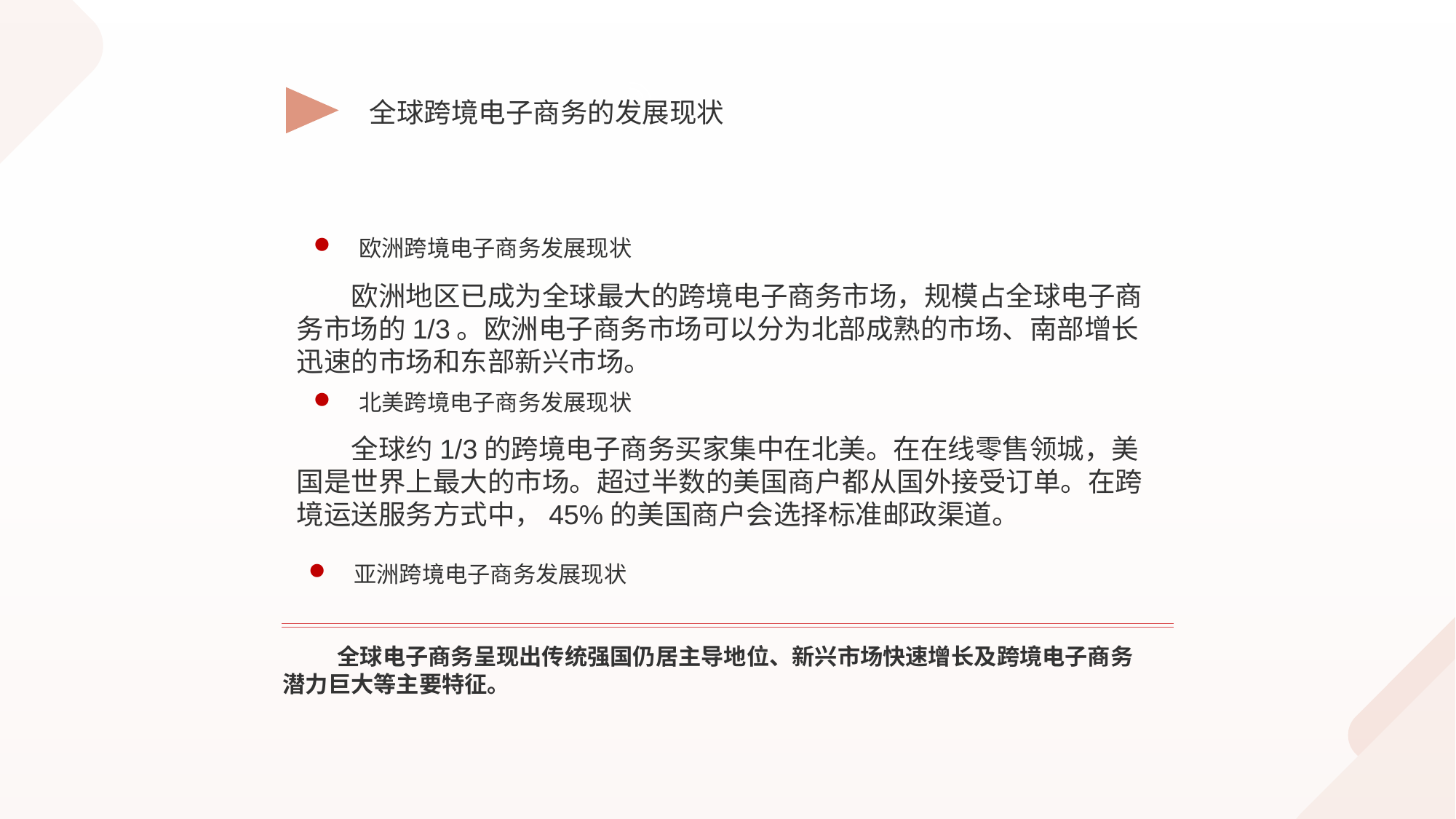

全球跨境电子商务的发展现状
欧洲跨境电子商务发展现状
欧洲地区已成为全球最大的跨境电子商务市场，规模占全球电子商务市场的1/3。欧洲电子商务市场可以分为北部成熟的市场、南部增长迅速的市场和东部新兴市场。
北美跨境电子商务发展现状
全球约1/3的跨境电子商务买家集中在北美。在在线零售领城，美国是世界上最大的市场。超过半数的美国商户都从国外接受订单。在跨境运送服务方式中，45%的美国商户会选择标准邮政渠道。
亚洲跨境电子商务发展现状
全球电子商务呈现出传统强国仍居主导地位、新兴市场快速增长及跨境电子商务潜力巨大等主要特征。